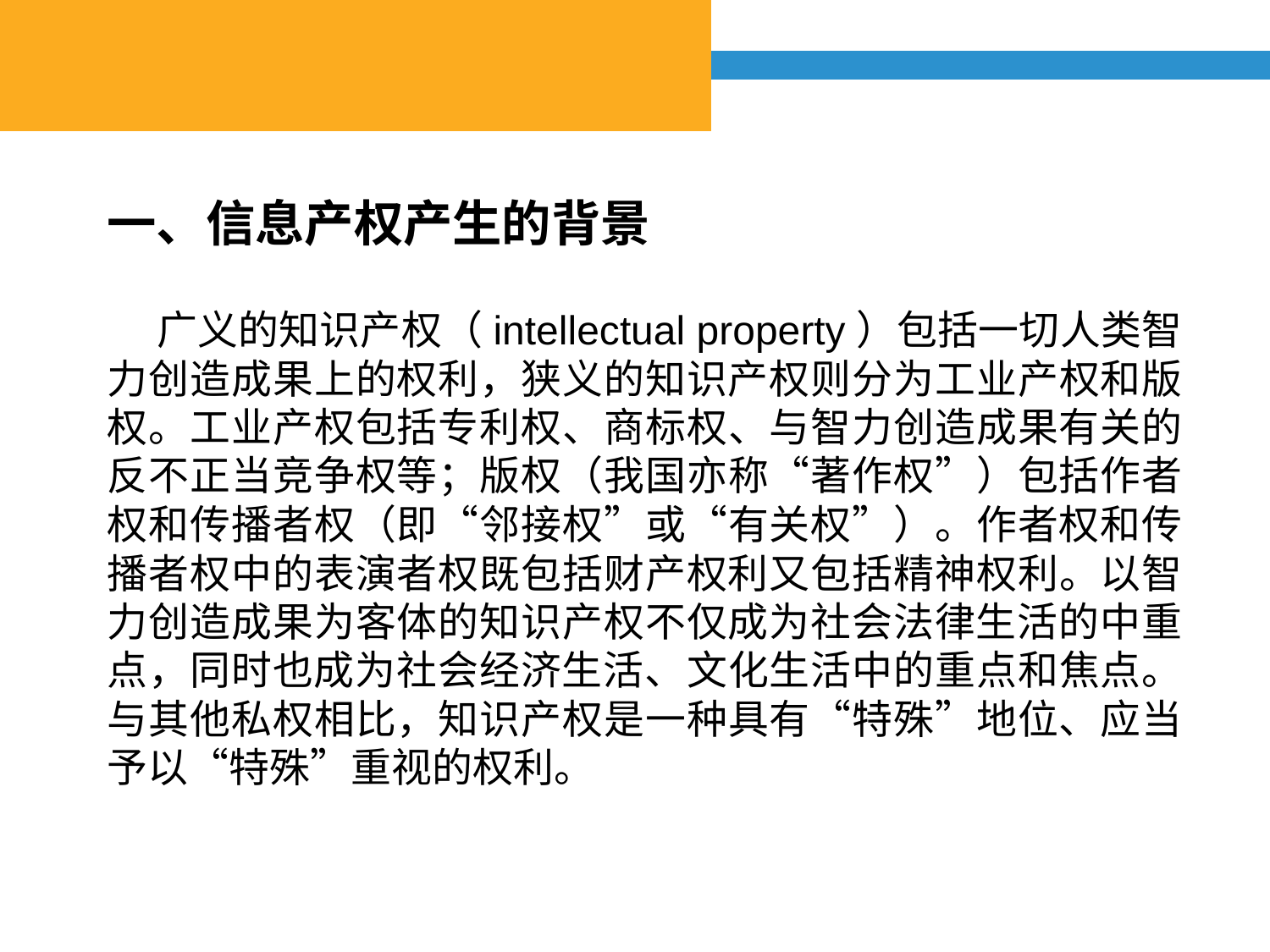

一、信息产权产生的背景

    广义的知识产权（intellectual property）包括一切人类智力创造成果上的权利，狭义的知识产权则分为工业产权和版权。工业产权包括专利权、商标权、与智力创造成果有关的反不正当竞争权等；版权（我国亦称“著作权”）包括作者权和传播者权（即“邻接权”或“有关权”）。作者权和传播者权中的表演者权既包括财产权利又包括精神权利。以智力创造成果为客体的知识产权不仅成为社会法律生活的中重点，同时也成为社会经济生活、文化生活中的重点和焦点。与其他私权相比，知识产权是一种具有“特殊”地位、应当予以“特殊”重视的权利。